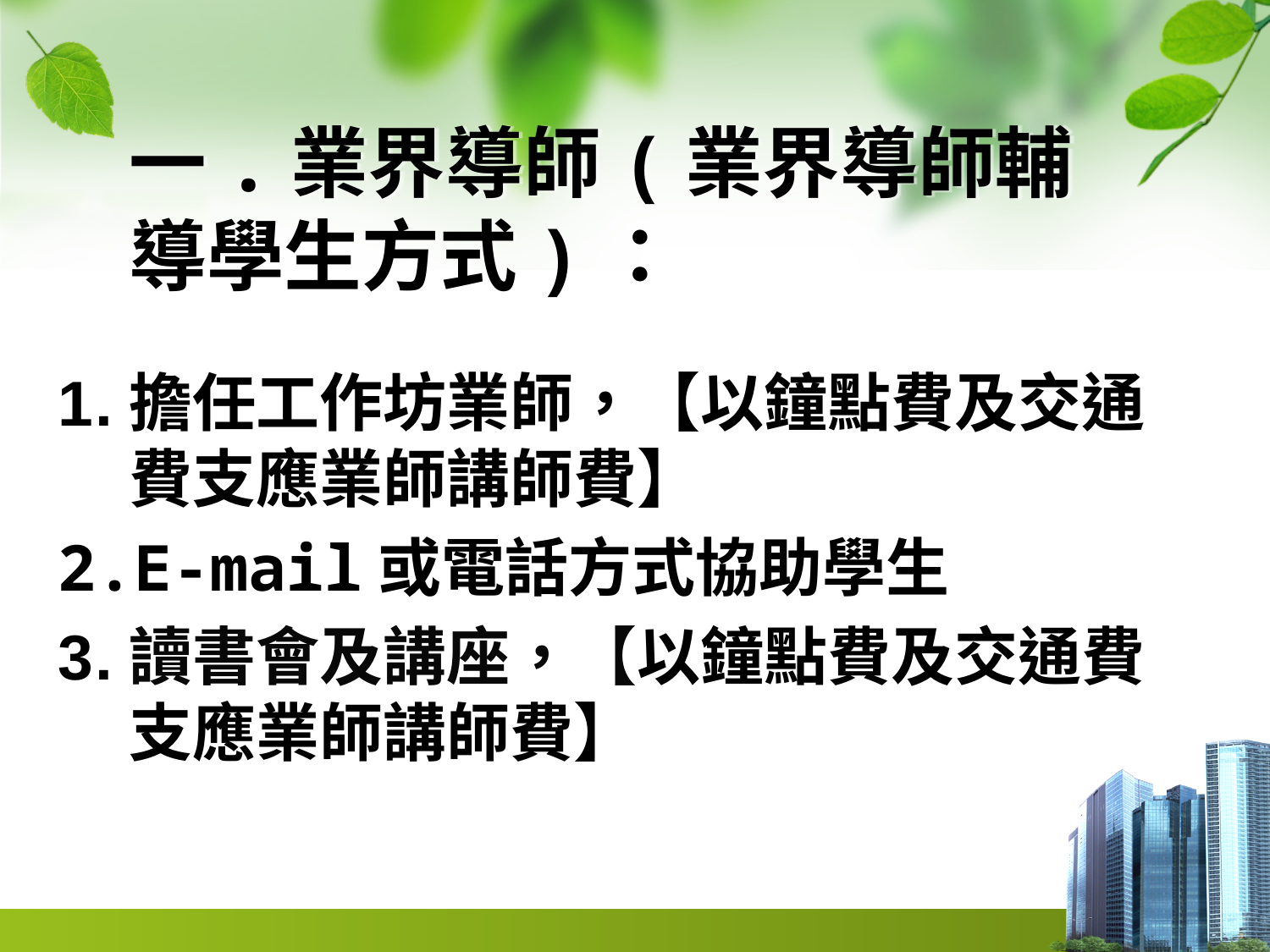

# 一.業界導師(業界導師輔導學生方式)：
擔任工作坊業師，【以鐘點費及交通費支應業師講師費】
E-mail或電話方式協助學生
讀書會及講座，【以鐘點費及交通費支應業師講師費】